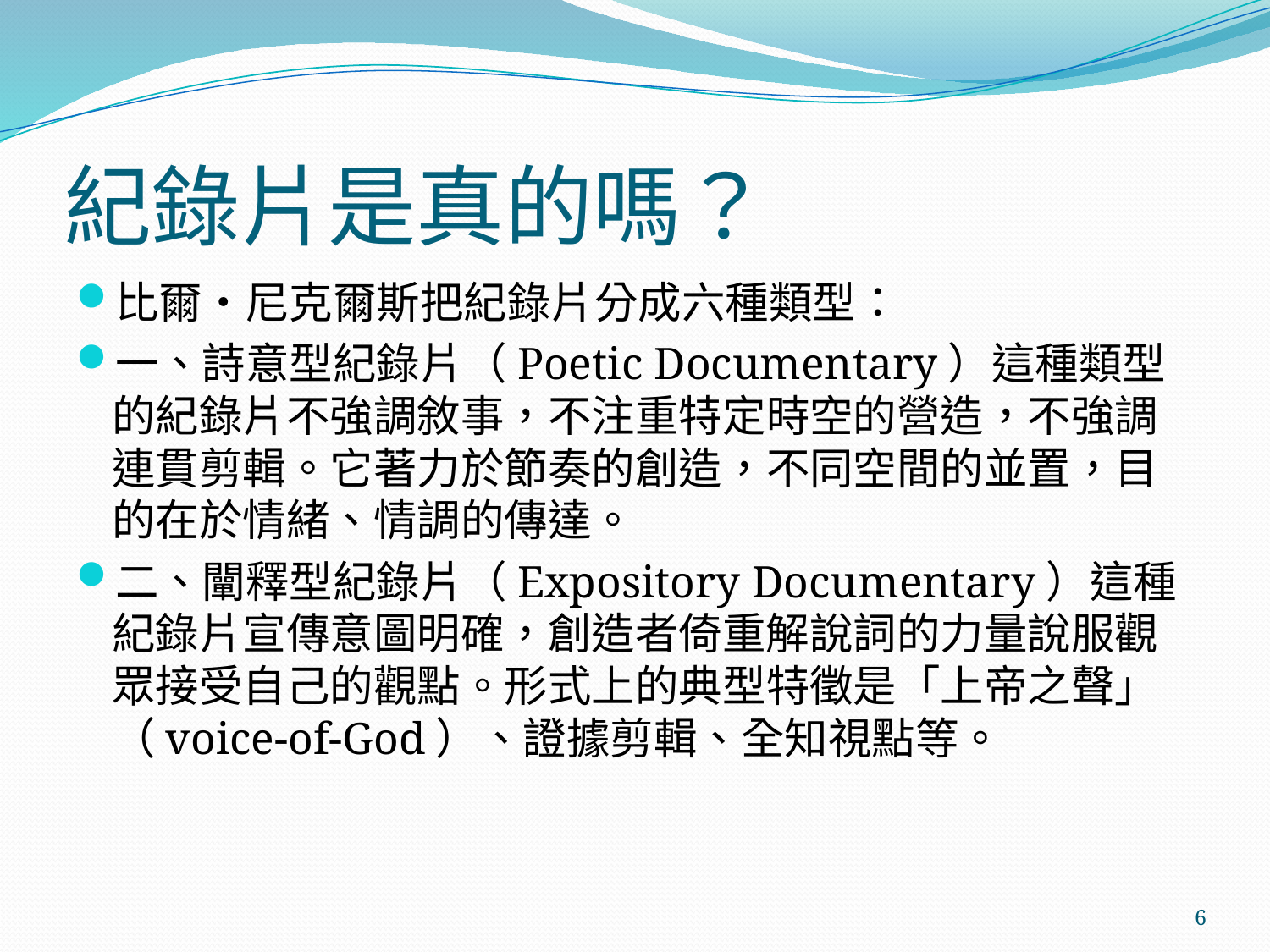

# 紀錄片是真的嗎？
比爾‧尼克爾斯把紀錄片分成六種類型：
一、詩意型紀錄片（Poetic Documentary）這種類型的紀錄片不強調敘事，不注重特定時空的營造，不強調連貫剪輯。它著力於節奏的創造，不同空間的並置，目的在於情緒、情調的傳達。
二、闡釋型紀錄片（Expository Documentary）這種紀錄片宣傳意圖明確，創造者倚重解說詞的力量說服觀眾接受自己的觀點。形式上的典型特徵是「上帝之聲」（voice-of-God）、證據剪輯、全知視點等。
6